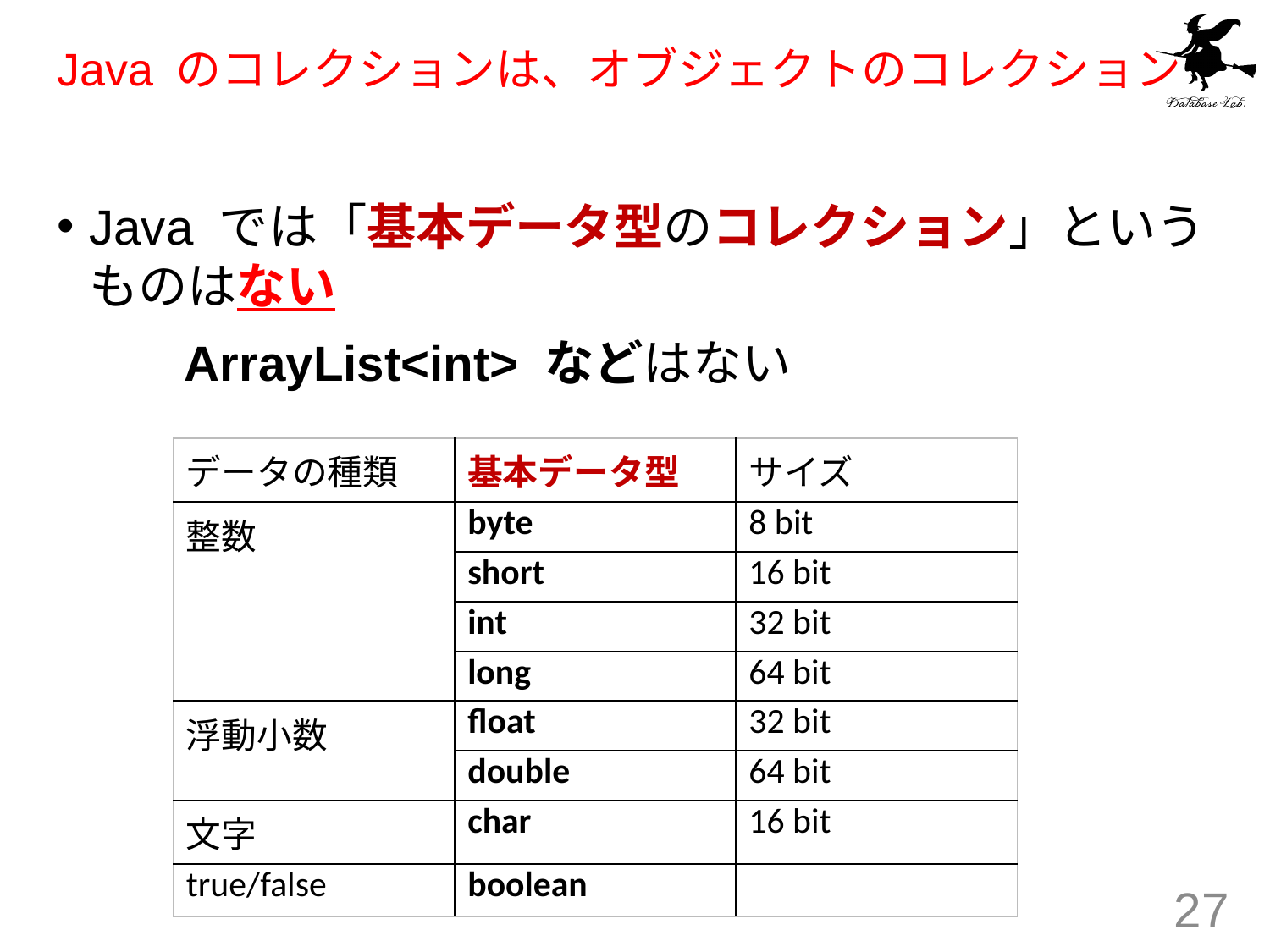

# Java のコレクションは、オブジェクトのコレクション
Java では「基本データ型のコレクション」というものはない
	ArrayList<int> などはない

| データの種類 | 基本データ型 | サイズ |
| --- | --- | --- |
| 整数 | byte | 8 bit |
|  | short | 16 bit |
|  | int | 32 bit |
|  | long | 64 bit |
| 浮動小数 | float | 32 bit |
|  | double | 64 bit |
| 文字 | char | 16 bit |
| true/false | boolean |  |
27